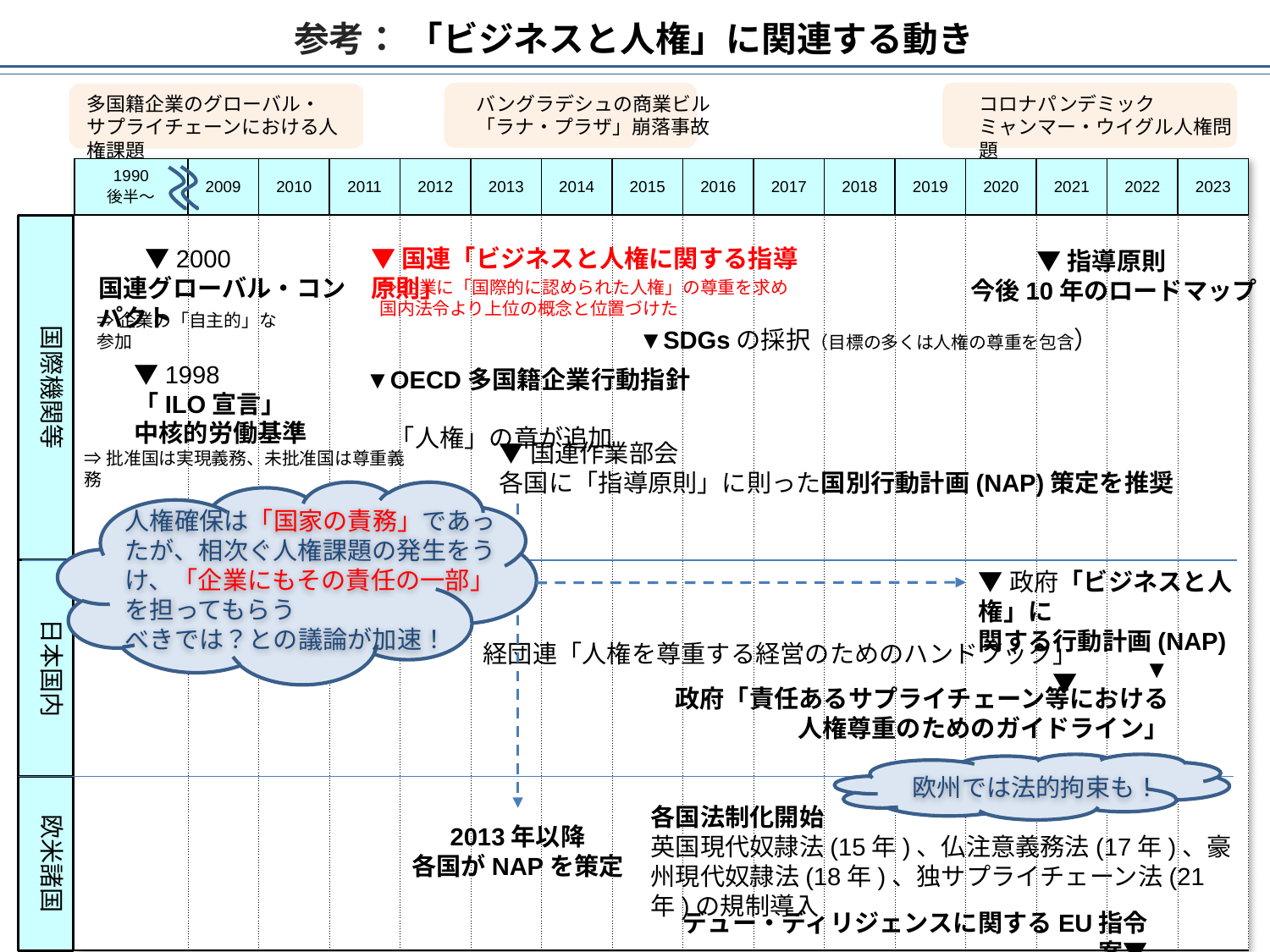

20・30ビジョン実現活動への人権DDの反映イメージ
参考： 「ビジネスと人権」に関連する動き

多国籍企業のグローバル・
サプライチェーンにおける人権課題
バングラデシュの商業ビル
「ラナ・プラザ」崩落事故
コロナパンデミック
ミャンマー・ウイグル人権問題
| 1990 後半～ | 2009 | 2010 | 2011 | 2012 | 2013 | 2014 | 2015 | 2016 | 2017 | 2018 | 2019 | 2020 | 2021 | 2022 | 2023 |
| --- | --- | --- | --- | --- | --- | --- | --- | --- | --- | --- | --- | --- | --- | --- | --- |
|  |  |  |  |  |  |  |  |  |  |  |  |  |  |  |  |

国際機関等
　    ▼2000
国連グローバル・コンパクト
▼国連「ビジネスと人権に関する指導原則」
▼指導原則
　今後10年のロードマップ
⇒企業に「国際的に認められた人権」の尊重を求め
国内法令より上位の概念と位置づけた
⇒企業の「自主的」な参加
▼SDGsの採択（目標の多くは人権の尊重を包含）
　　▼1998
　　「ILO宣言」
　　中核的労働基準
⇒批准国は実現義務、未批准国は尊重義務
▼OECD多国籍企業行動指針
　「人権」の章が追加
▼国連作業部会
各国に「指導原則」に則った国別行動計画(NAP)策定を推奨

人権確保は「国家の責務」であったが、相次ぐ人権課題の発生をうけ、「企業にもその責任の一部」を担ってもらう
べきでは？との議論が加速！
日本国内
▼政府「ビジネスと人権」に
関する行動計画(NAP)
経団連「人権を尊重する経営のためのハンドブック」▼

▼
政府「責任あるサプライチェーン等における
人権尊重のためのガイドライン」
欧州では法的拘束も！

欧米諸国
各国法制化開始
英国現代奴隷法(15年)、仏注意義務法(17年)、豪州現代奴隷法(18年)、独サプライチェーン法(21年)の規制導入
2013年以降
各国がNAPを策定
デュー・ディリジェンスに関するEU指令案▼